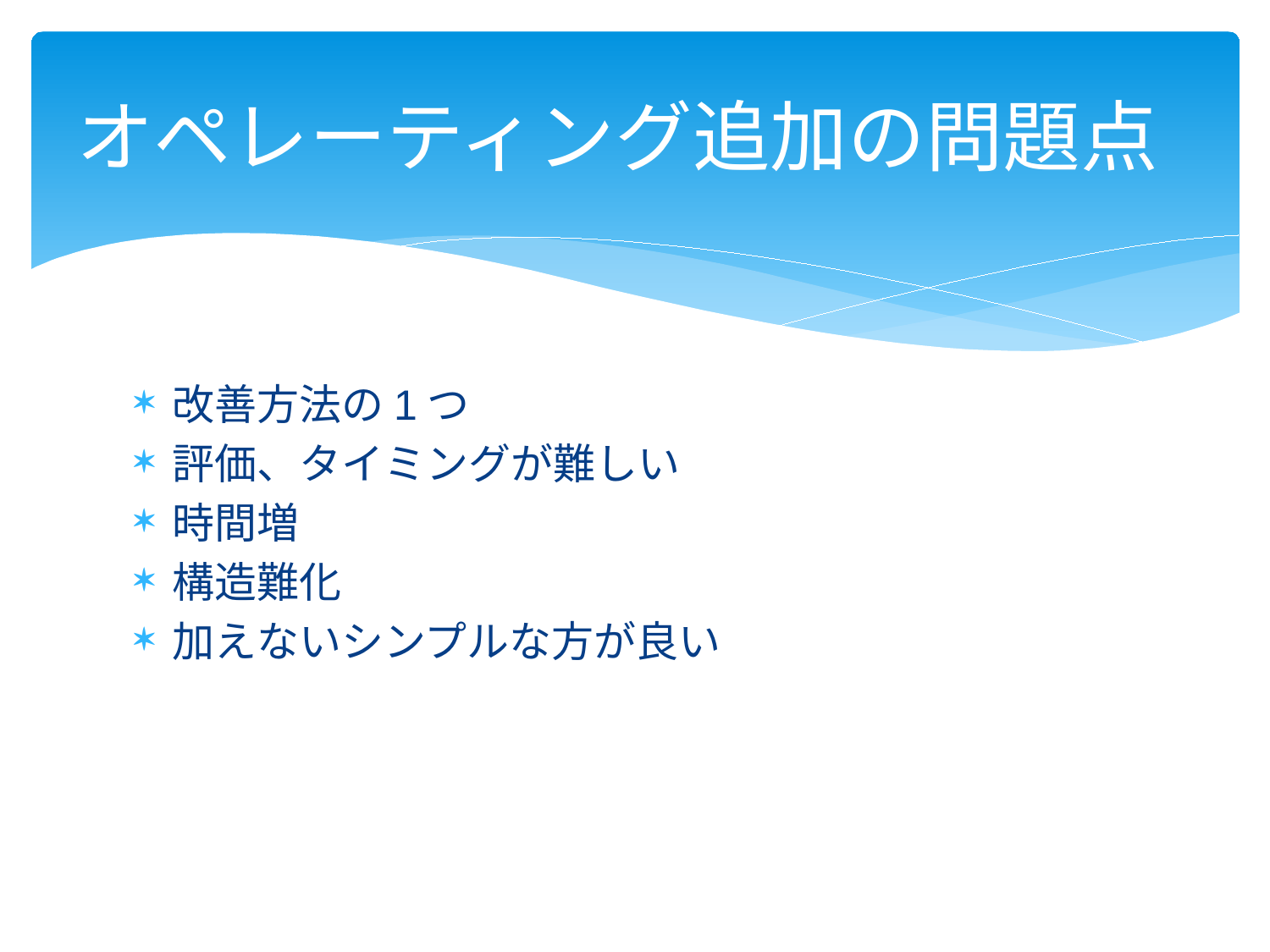

# オペレーティング追加の問題点
改善方法の1つ
評価、タイミングが難しい
時間増
構造難化
加えないシンプルな方が良い